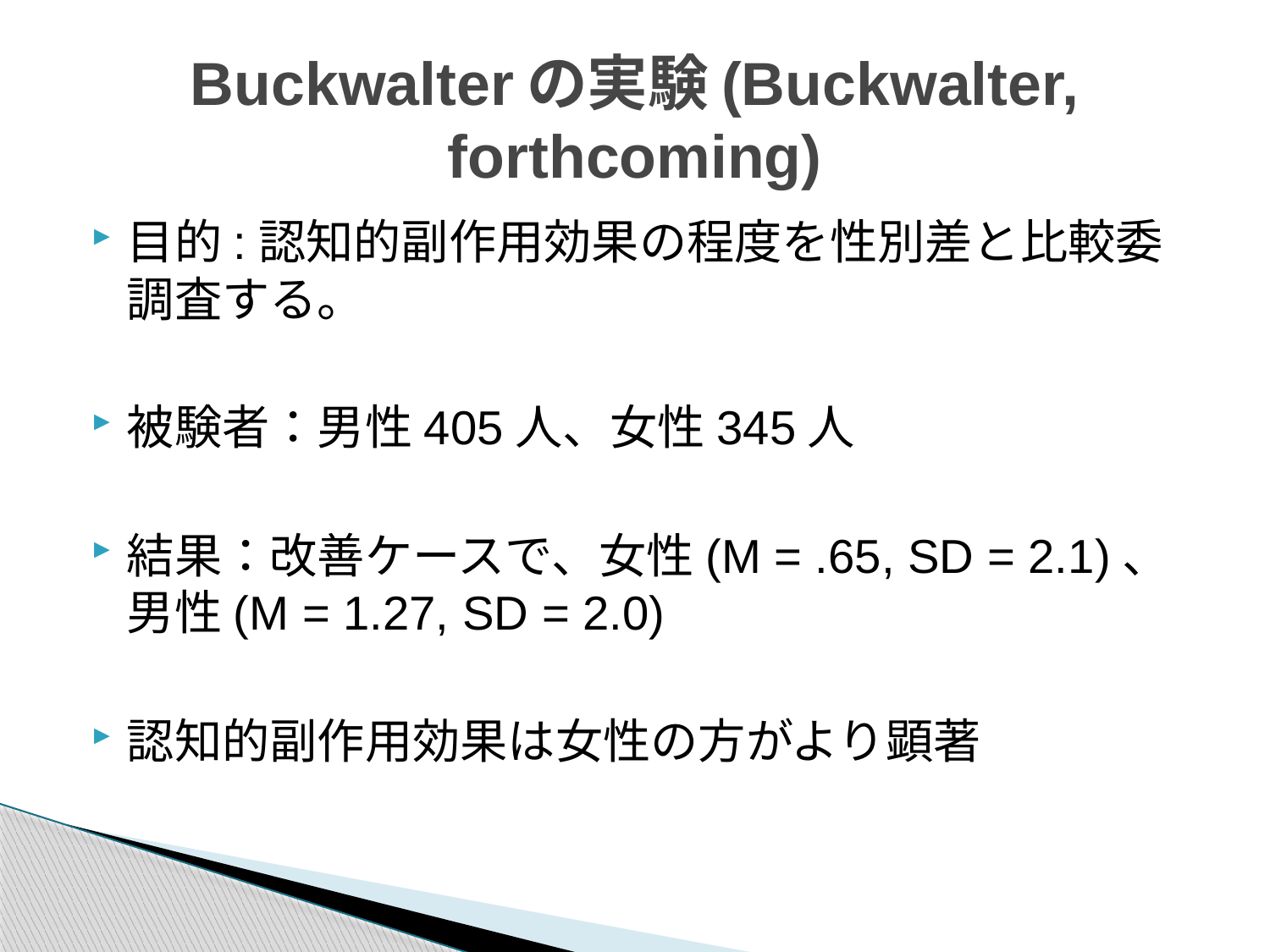

# Buckwalterの実験(Buckwalter, forthcoming)
目的:認知的副作用効果の程度を性別差と比較委調査する。

被験者：男性405人、女性345人

結果：改善ケースで、女性(M = .65, SD = 2.1)、男性(M = 1.27, SD = 2.0)

認知的副作用効果は女性の方がより顕著